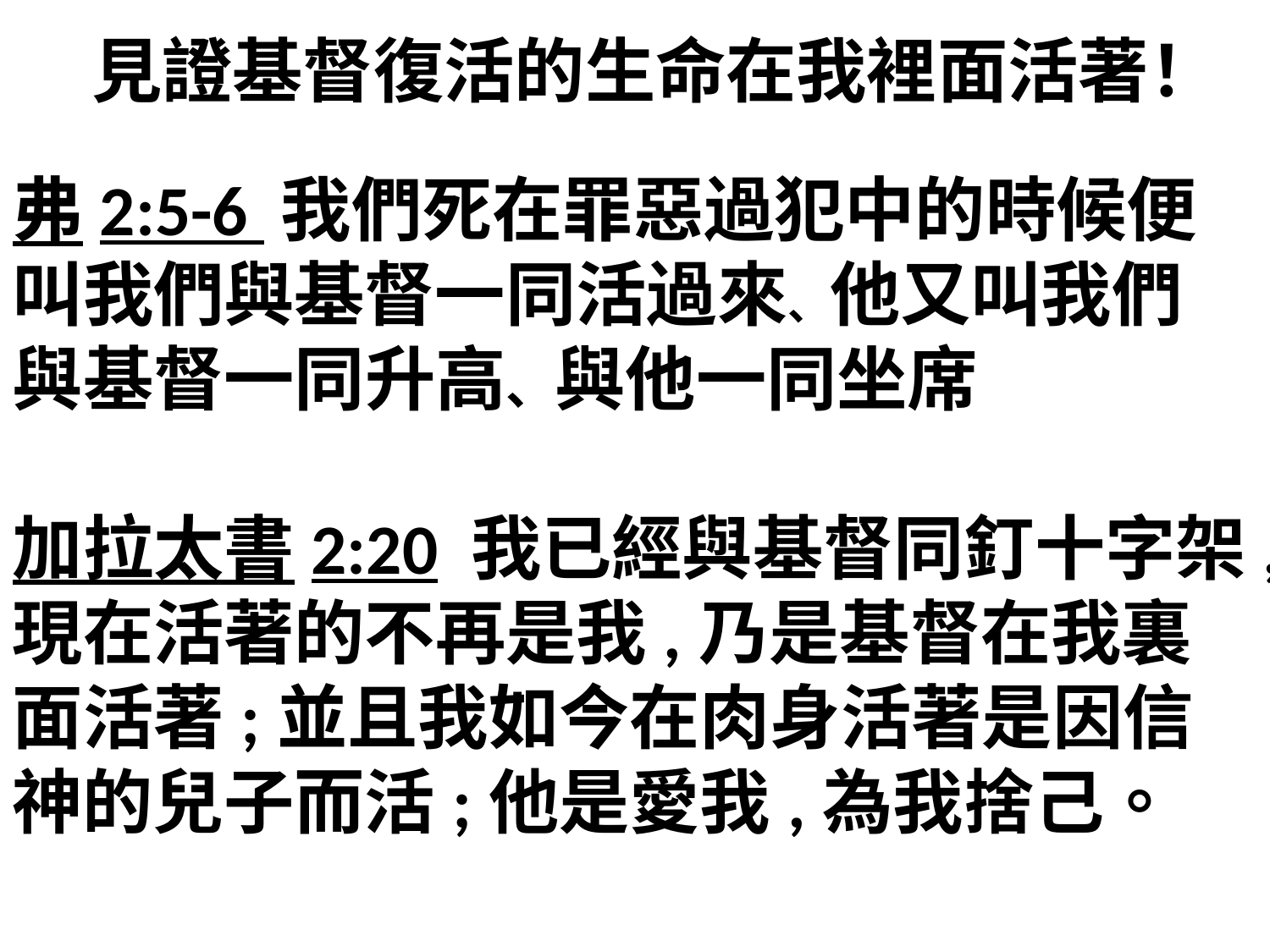

見證基督復活的生命在我裡面活著！
弗2:5-6 我們死在罪惡過犯中的時候便叫我們與基督一同活過來、他又叫我們
與基督一同升高、與他一同坐席

加拉太書2:20 我已經與基督同釘十字架,現在活著的不再是我,乃是基督在我裏面活著;並且我如今在肉身活著是因信神的兒子而活;他是愛我,為我捨己。